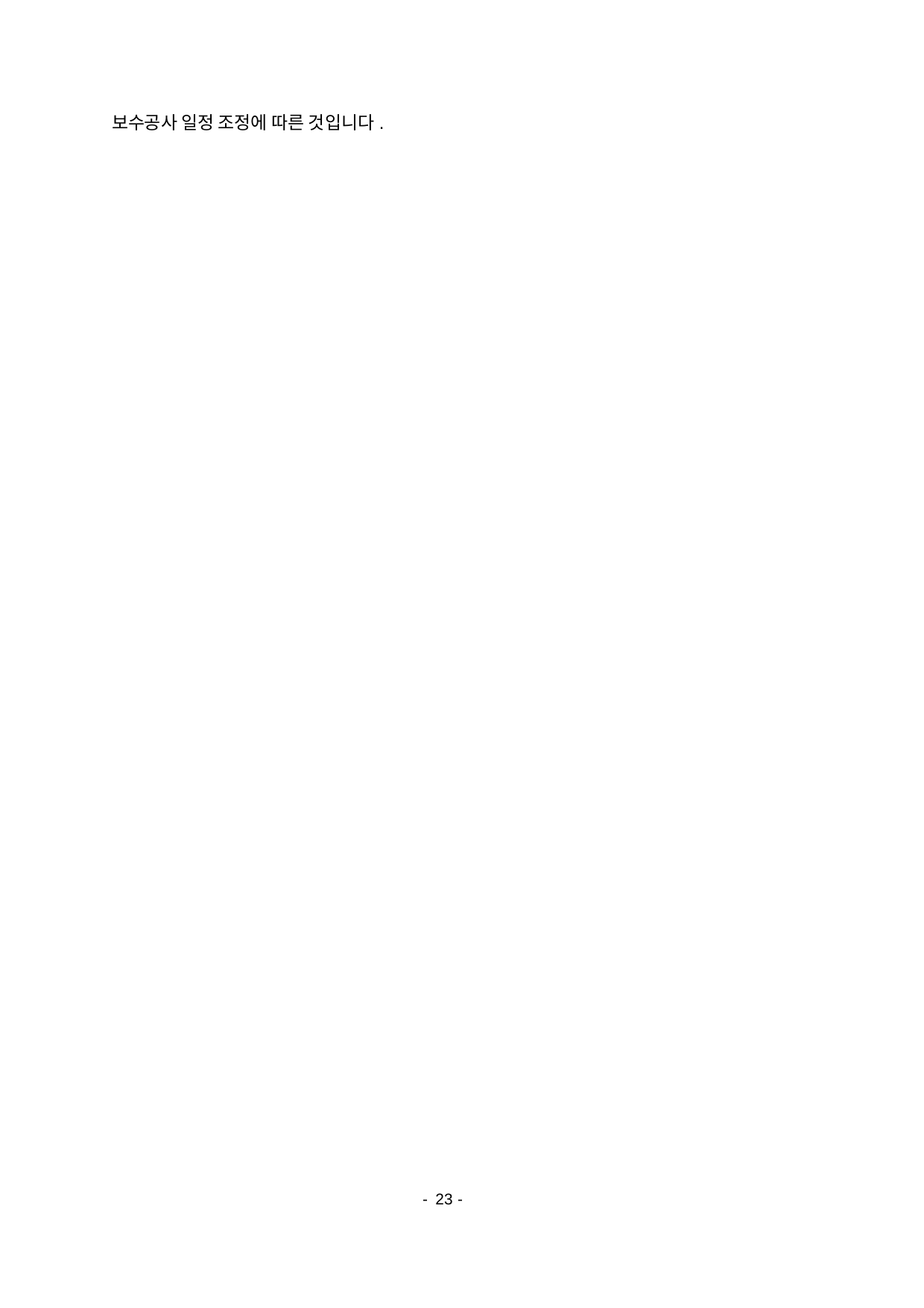

보수공사 일정 조정에 따른 것입니다.
- 23 -